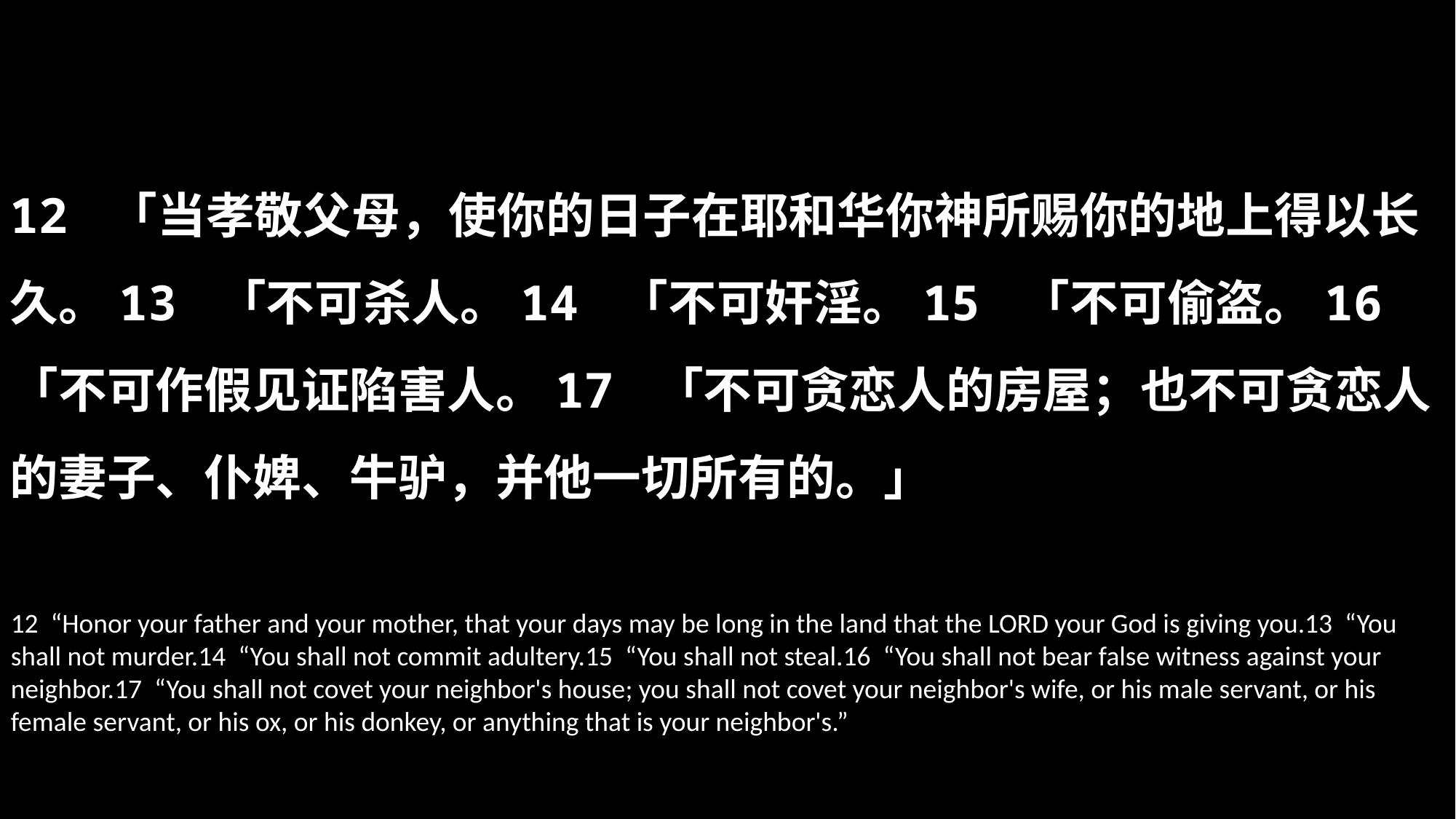

12 「当孝敬父母，使你的日子在耶和华你神所赐你的地上得以长久。13 「不可杀人。14 「不可奸淫。15 「不可偷盗。16 「不可作假见证陷害人。17 「不可贪恋人的房屋；也不可贪恋人的妻子、仆婢、牛驴，并他一切所有的。」
12  “Honor your father and your mother, that your days may be long in the land that the LORD your God is giving you.13  “You shall not murder.14  “You shall not commit adultery.15  “You shall not steal.16  “You shall not bear false witness against your neighbor.17  “You shall not covet your neighbor's house; you shall not covet your neighbor's wife, or his male servant, or his female servant, or his ox, or his donkey, or anything that is your neighbor's.”